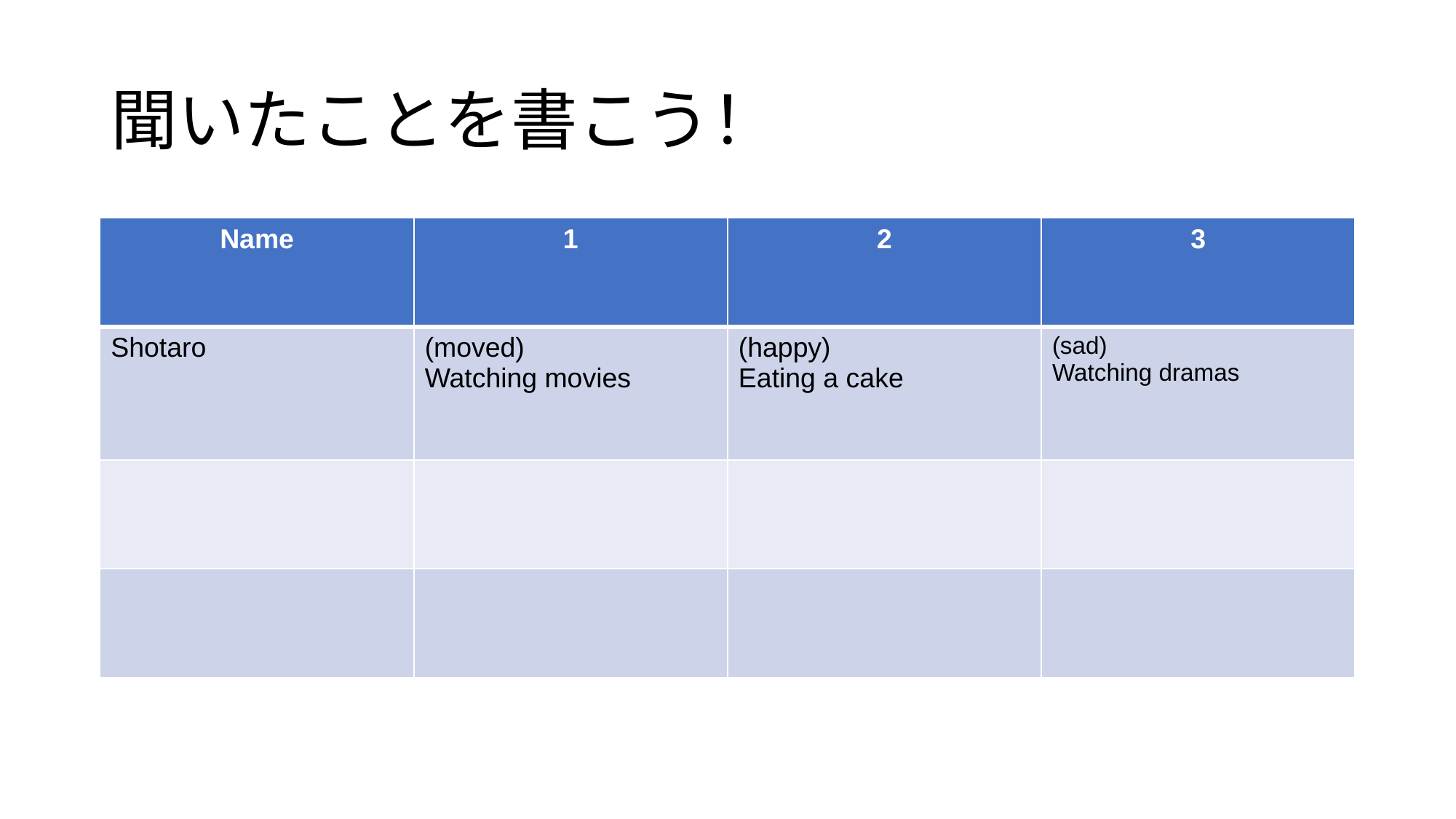

# 聞いたことを書こう！
| Name | 1 | 2 | 3 |
| --- | --- | --- | --- |
| Shotaro | (moved) Watching movies | (happy) Eating a cake | (sad) Watching dramas |
|  |  |  |  |
|  |  |  |  |